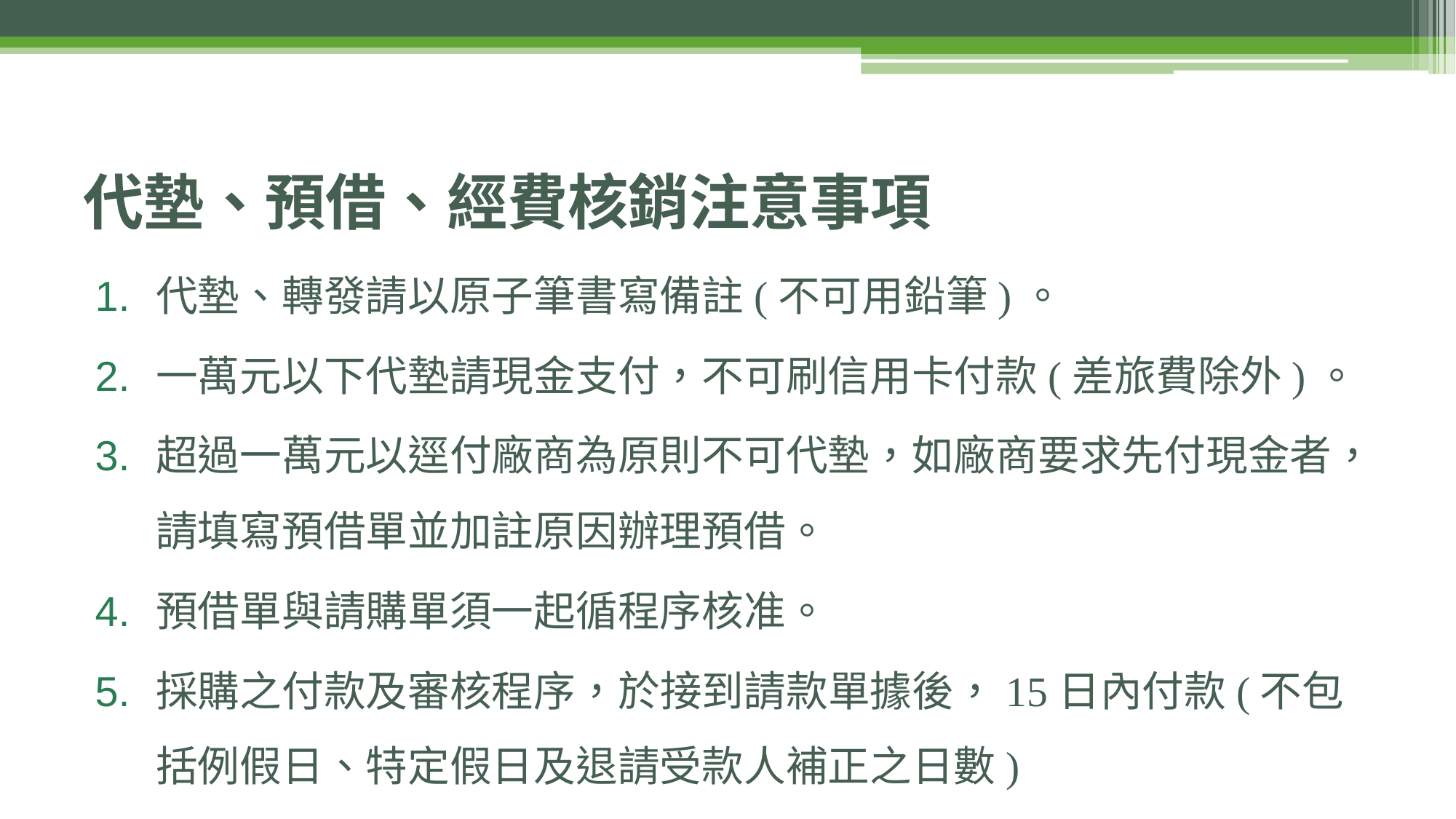

# 代墊、預借、經費核銷注意事項
代墊、轉發請以原子筆書寫備註(不可用鉛筆)。
一萬元以下代墊請現金支付，不可刷信用卡付款(差旅費除外)。
超過一萬元以逕付廠商為原則不可代墊，如廠商要求先付現金者，請填寫預借單並加註原因辦理預借。
預借單與請購單須一起循程序核准。
採購之付款及審核程序，於接到請款單據後，15日內付款(不包括例假日、特定假日及退請受款人補正之日數)